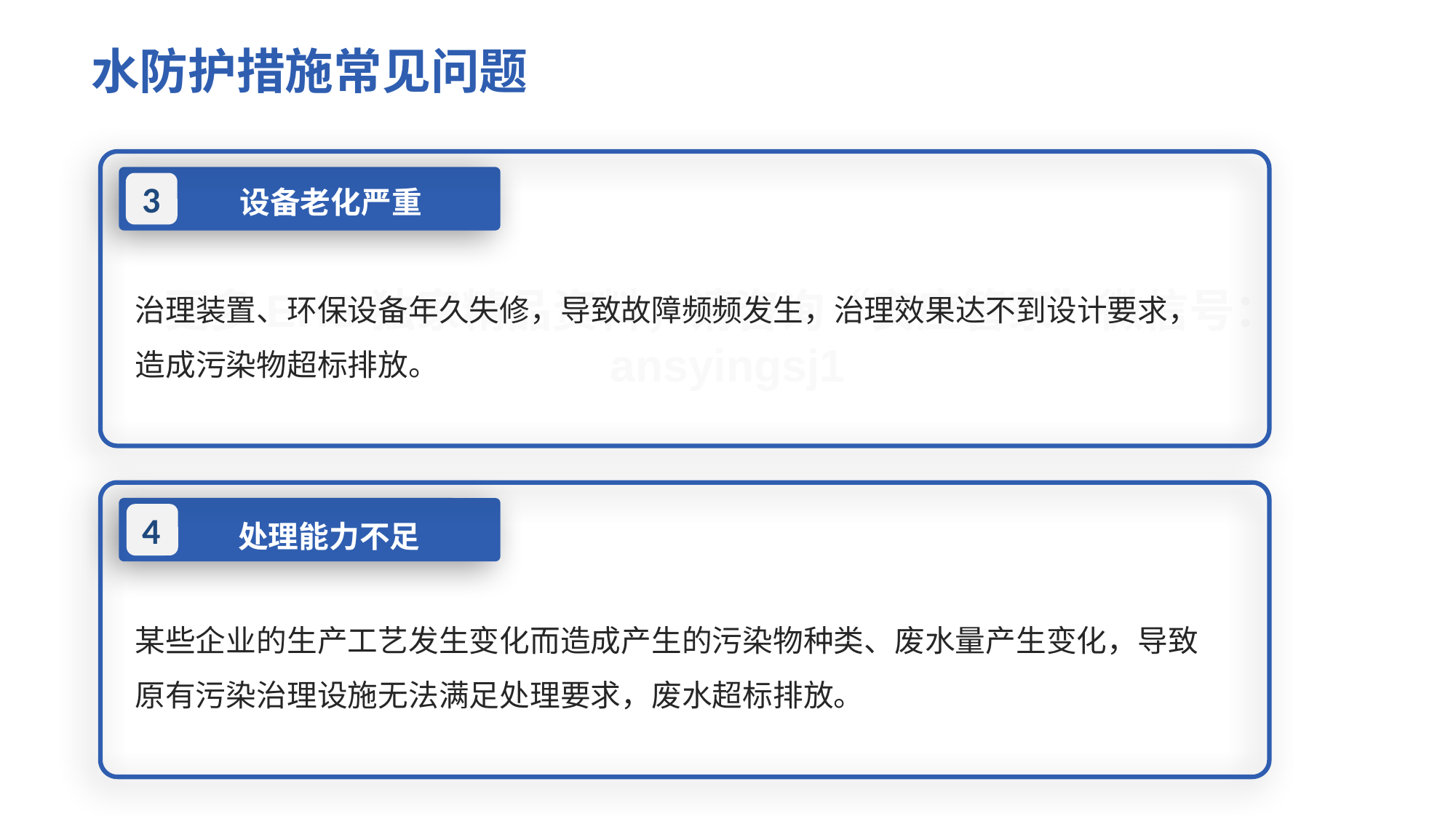

水防护措施常见问题

设备老化严重
3

治理装置、环保设备年久失修，导致故障频频发生，治理效果达不到设计要求，造成污染物超标排放。

4
处理能力不足

某些企业的生产工艺发生变化而造成产生的污染物种类、废水量产生变化，导致原有污染治理设施无法满足处理要求，废水超标排放。